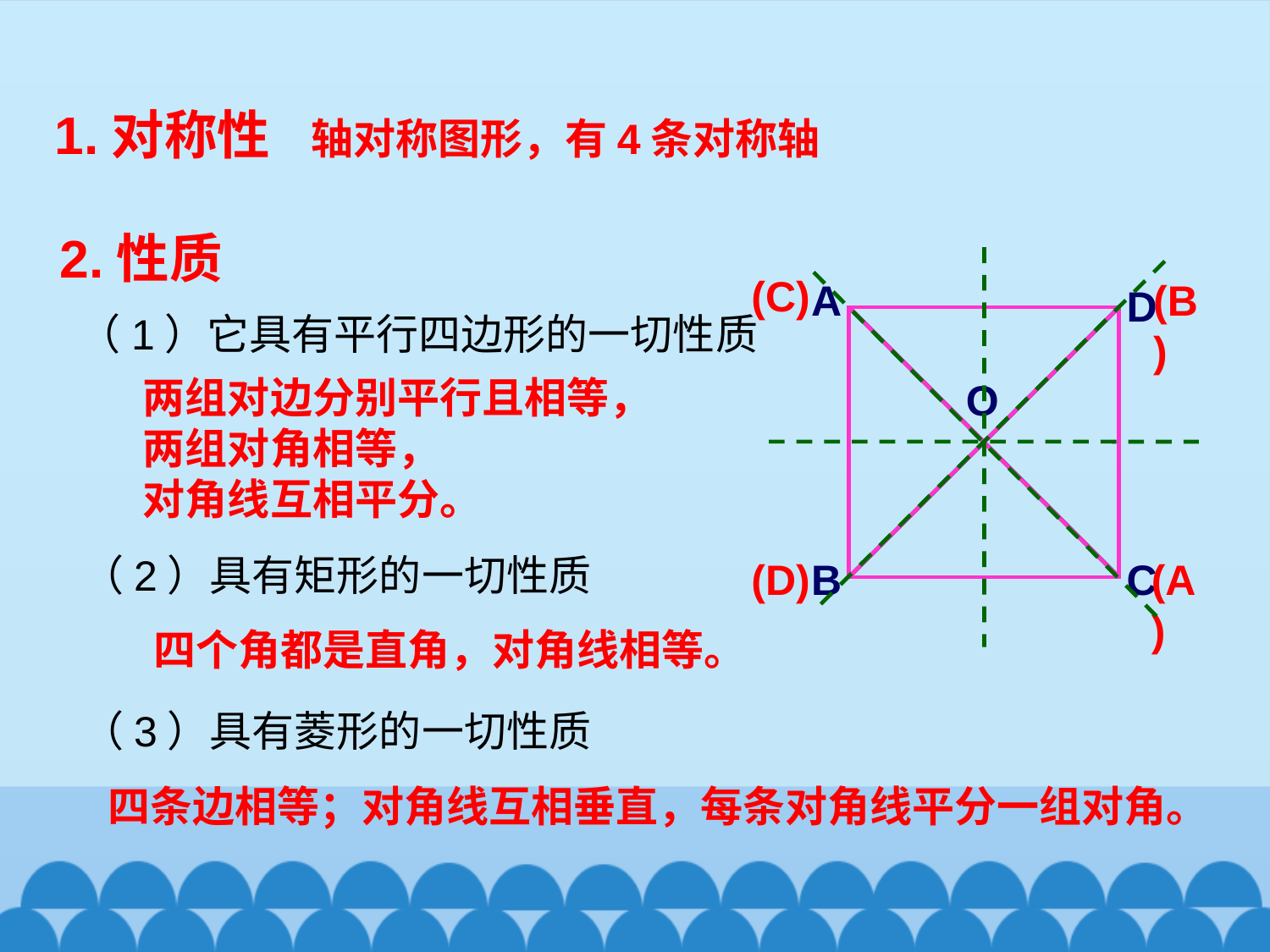

1.对称性
轴对称图形，有4条对称轴

2.性质

(C)
A
D

O
B
C
(B)
（1）它具有平行四边形的一切性质

两组对边分别平行且相等，
两组对角相等，
对角线互相平分。

（2）具有矩形的一切性质
(D)
(A)
四个角都是直角，对角线相等。
（3）具有菱形的一切性质
四条边相等；对角线互相垂直，每条对角线平分一组对角。